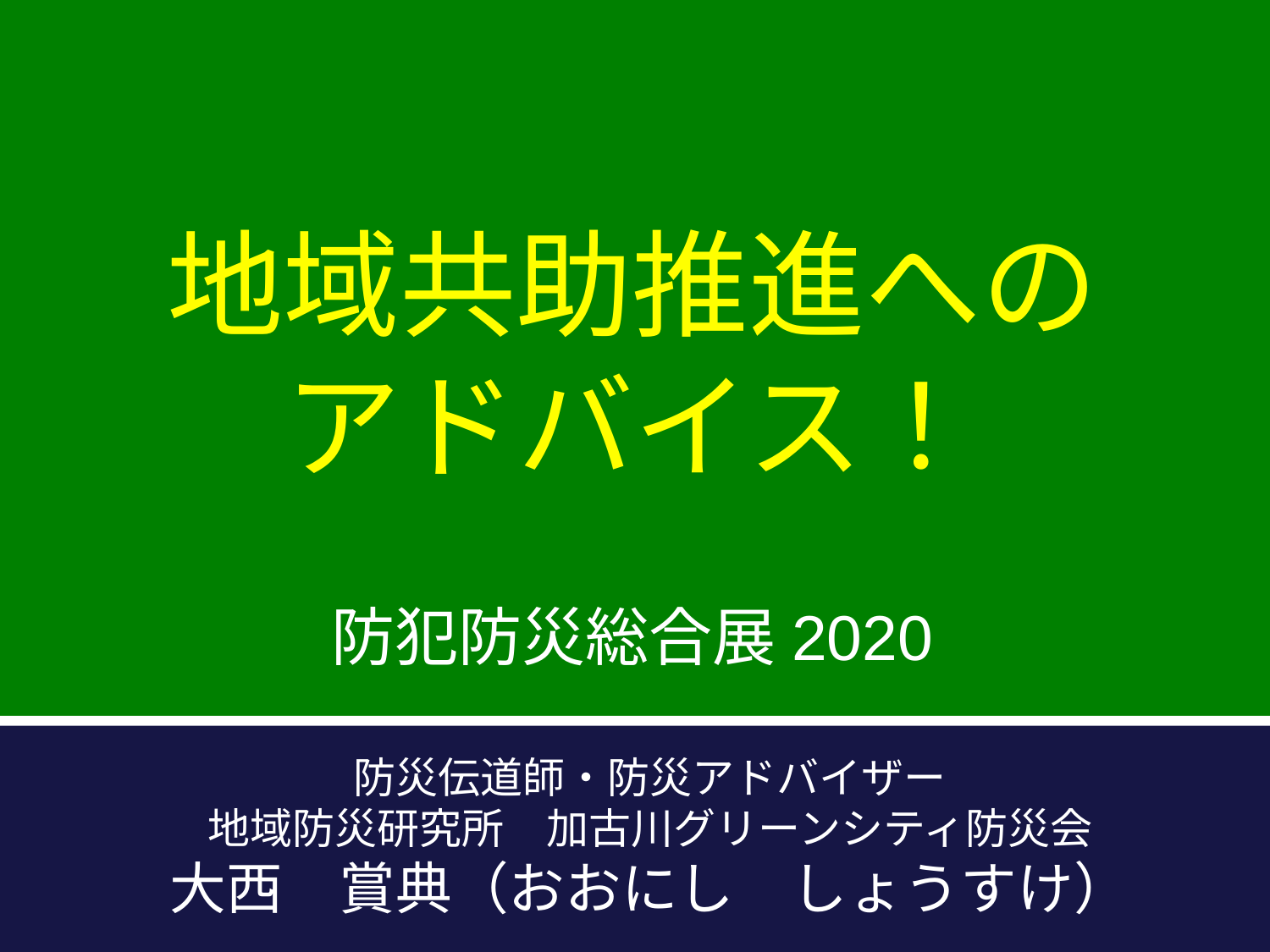

地域共助推進への
アドバイス！
防犯防災総合展2020

防災伝道師・防災アドバイザー
地域防災研究所　加古川グリーンシティ防災会
大西　賞典（おおにし　しょうすけ）